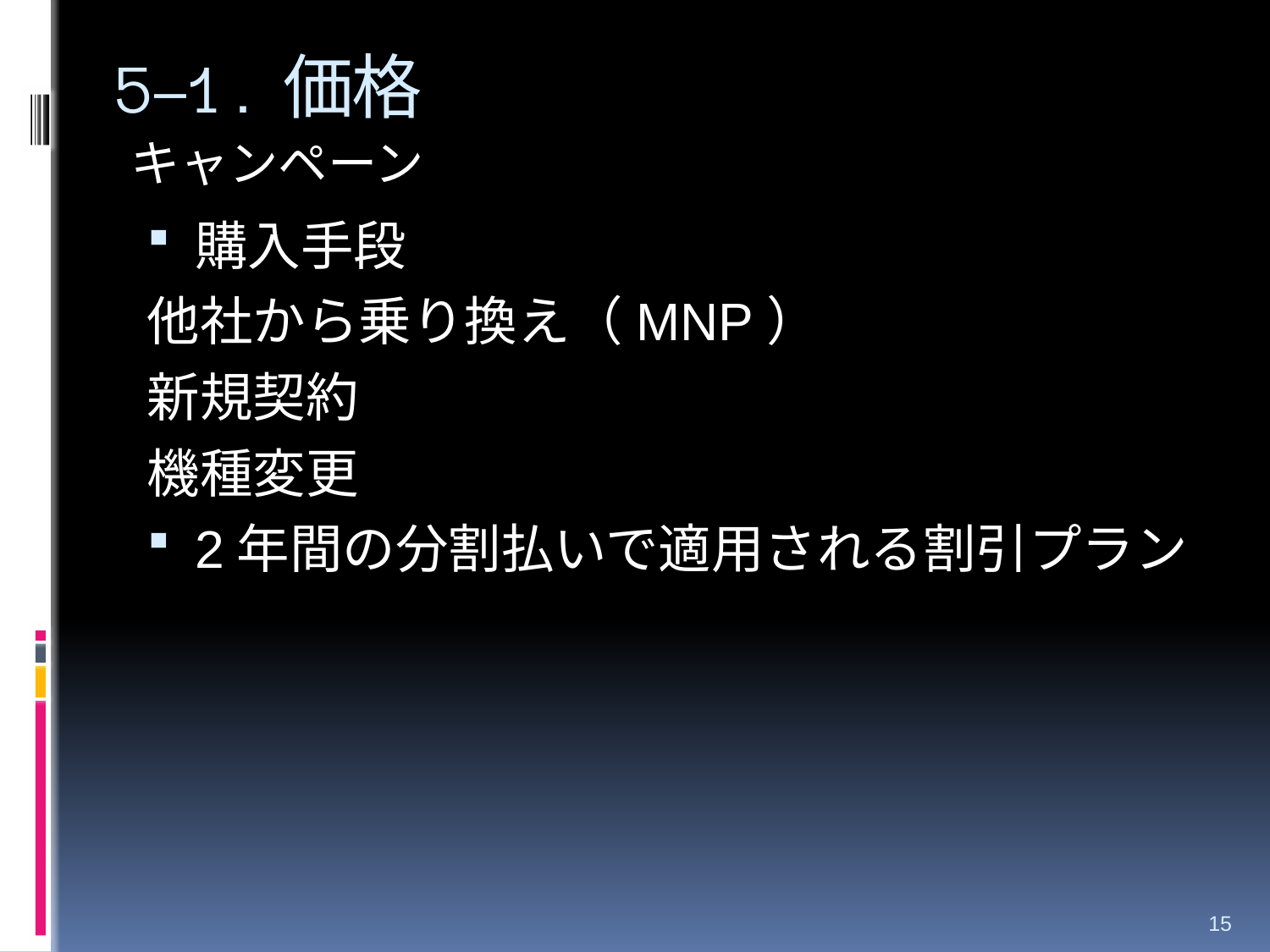

# 5-1.価格
キャンペーン
購入手段
他社から乗り換え（MNP）
新規契約
機種変更
2年間の分割払いで適用される割引プラン

15